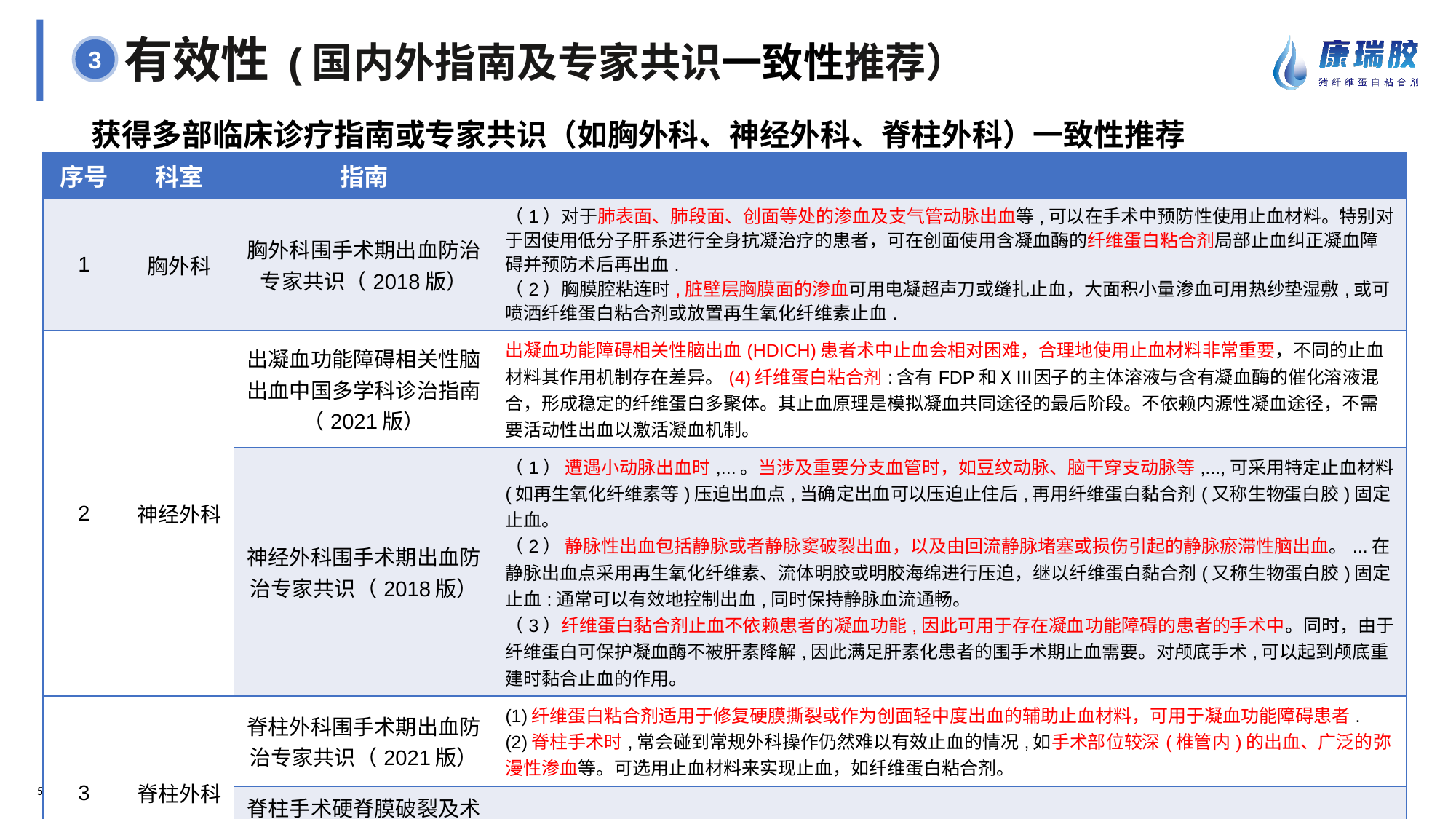

# 有效性 (国内外指南及专家共识一致性推荐）
3
获得多部临床诊疗指南或专家共识（如胸外科、神经外科、脊柱外科）一致性推荐
| 序号 | 科室 | 指南 |  |
| --- | --- | --- | --- |
| 1 | 胸外科 | 胸外科围手术期出血防治专家共识（2018版） | （1）对于肺表面、肺段面、创面等处的渗血及支气管动脉出血等,可以在手术中预防性使用止血材料。特别对于因使用低分子肝系进行全身抗凝治疗的患者，可在创面使用含凝血酶的纤维蛋白粘合剂局部止血纠正凝血障碍并预防术后再出血. （2）胸膜腔粘连时,脏壁层胸膜面的渗血可用电凝超声刀或缝扎止血，大面积小量渗血可用热纱垫湿敷,或可喷洒纤维蛋白粘合剂或放置再生氧化纤维素止血. |
| 2 | 神经外科 | 出凝血功能障碍相关性脑出血中国多学科诊治指南（2021版） | 出凝血功能障碍相关性脑出血(HDICH)患者术中止血会相对困难，合理地使用止血材料非常重要，不同的止血材料其作用机制存在差异。(4)纤维蛋白粘合剂:含有FDP和ⅩⅢ因子的主体溶液与含有凝血酶的催化溶液混合，形成稳定的纤维蛋白多聚体。其止血原理是模拟凝血共同途径的最后阶段。不依赖内源性凝血途径，不需要活动性出血以激活凝血机制。 |
|  |  | 神经外科围手术期出血防治专家共识（2018版） | （1） 遭遇小动脉出血时,...。当涉及重要分支血管时，如豆纹动脉、脑干穿支动脉等,...,可采用特定止血材料(如再生氧化纤维素等)压迫出血点,当确定出血可以压迫止住后,再用纤维蛋白黏合剂(又称生物蛋白胶)固定止血。 （2） 静脉性出血包括静脉或者静脉窦破裂出血，以及由回流静脉堵塞或损伤引起的静脉瘀滞性脑出血。...在静脉出血点采用再生氧化纤维素、流体明胶或明胶海绵进行压迫，继以纤维蛋白黏合剂(又称生物蛋白胶)固定止血:通常可以有效地控制出血,同时保持静脉血流通畅。 （3）纤维蛋白黏合剂止血不依赖患者的凝血功能,因此可用于存在凝血功能障碍的患者的手术中。同时，由于纤维蛋白可保护凝血酶不被肝素降解,因此满足肝素化患者的围手术期止血需要。对颅底手术,可以起到颅底重建时黏合止血的作用。 |
| 3 | 脊柱外科 | 脊柱外科围手术期出血防治专家共识（2021版） | (1)纤维蛋白粘合剂适用于修复硬膜撕裂或作为创面轻中度出血的辅助止血材料，可用于凝血功能障碍患者. (2)脊柱手术时,常会碰到常规外科操作仍然难以有效止血的情况,如手术部位较深(椎管内)的出血、广泛的弥漫性渗血等。可选用止血材料来实现止血，如纤维蛋白粘合剂。 |
|  |  | 脊柱手术硬脊膜破裂及术后脑脊液渗漏的循证临床诊疗指南（2017版） | 脊柱外科术中使用纤维蛋白胶封闭可以减少脑脊液渗漏的发生率、减轻渗漏程度[推荐等级: B(建议采纳)] |
5